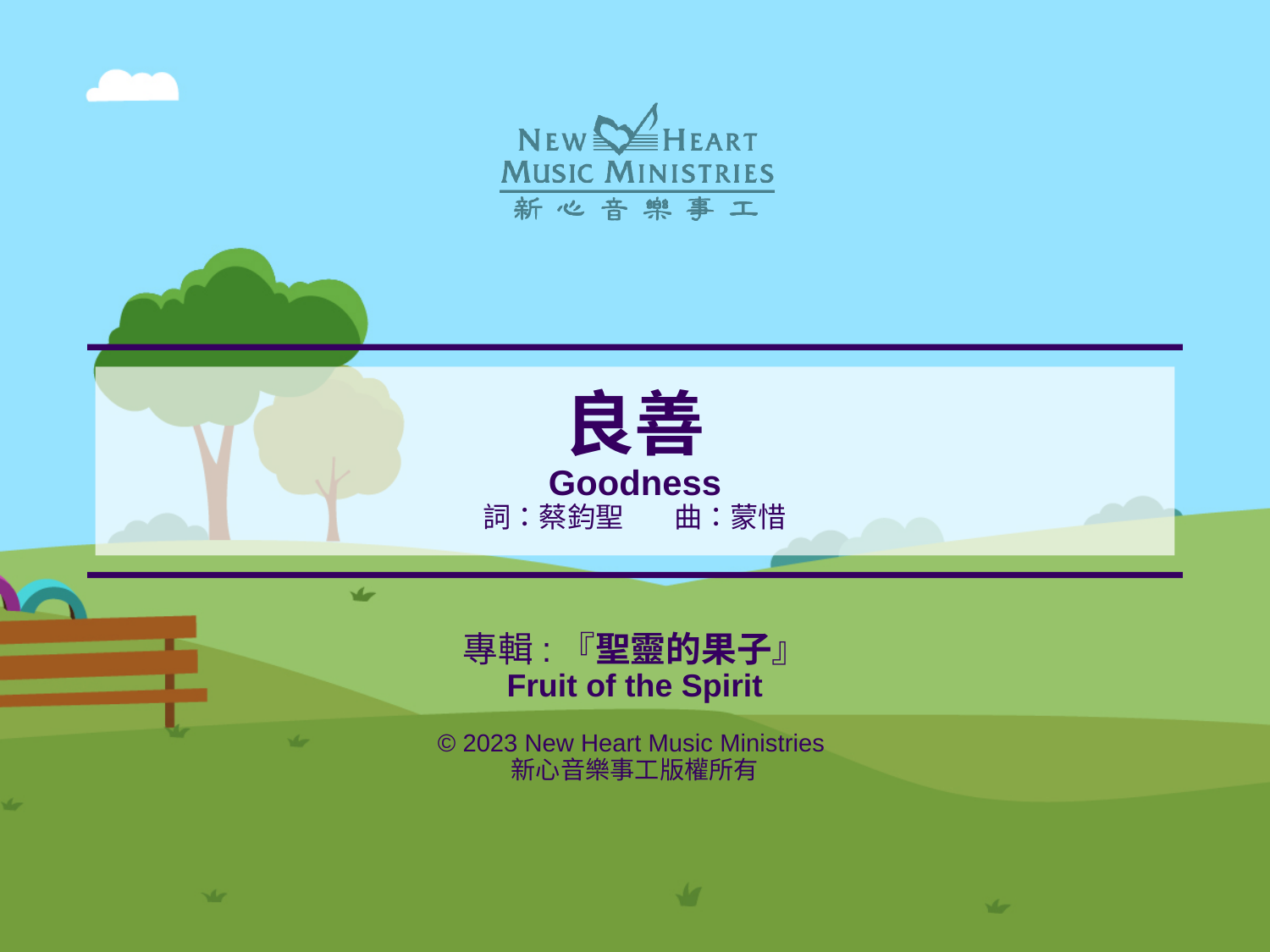

# 良善 Goodness 詞：蔡鈞聖        曲：蒙惜
專輯:『聖靈的果子』
Fruit of the Spirit
© 2023 New Heart Music Ministries
新心音樂事工版權所有